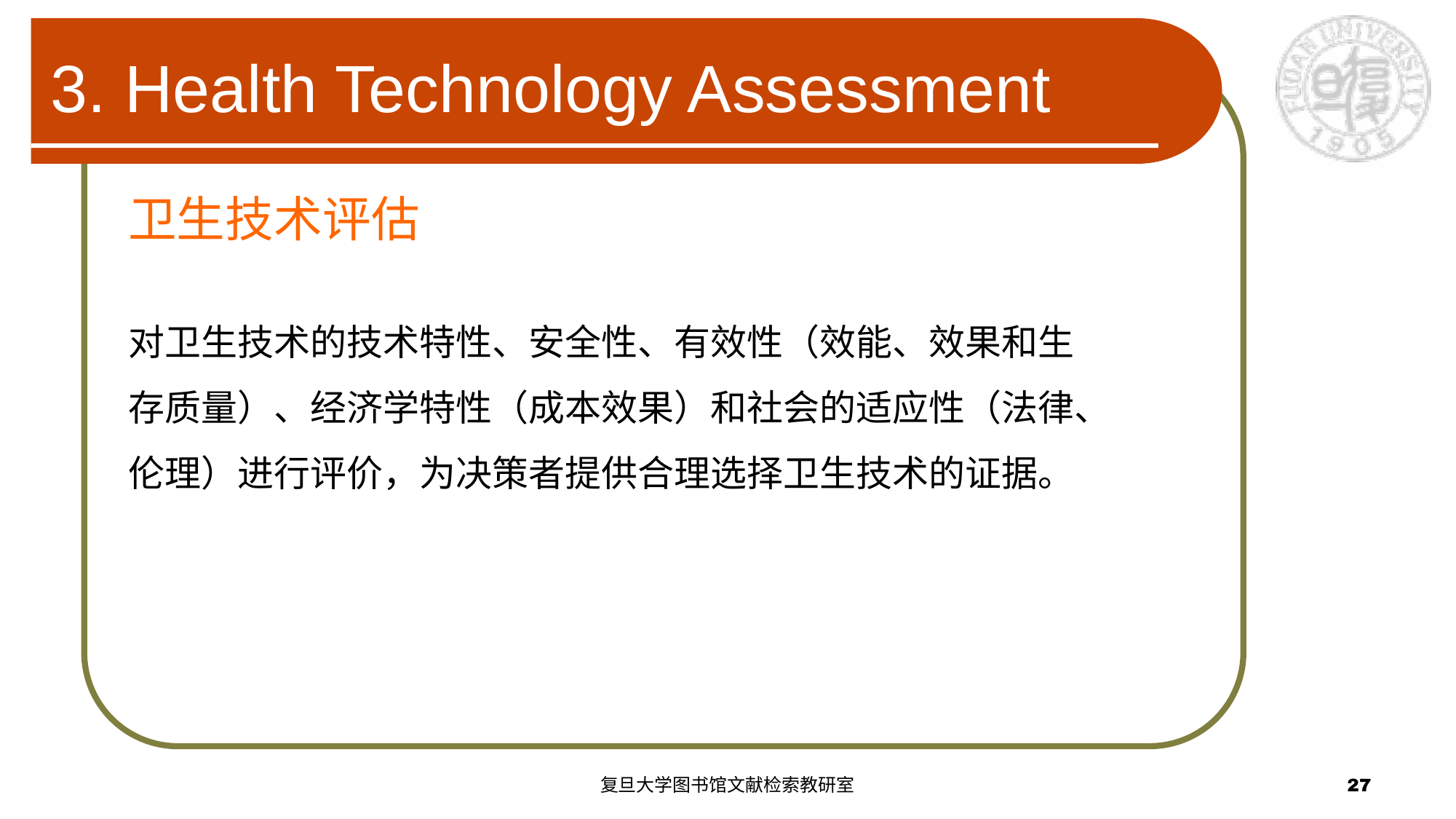

# 3. Health Technology Assessment
卫生技术评估

对卫生技术的技术特性、安全性、有效性（效能、效果和生存质量）、经济学特性（成本效果）和社会的适应性（法律、伦理）进行评价，为决策者提供合理选择卫生技术的证据。

复旦大学图书馆文献检索教研室
27